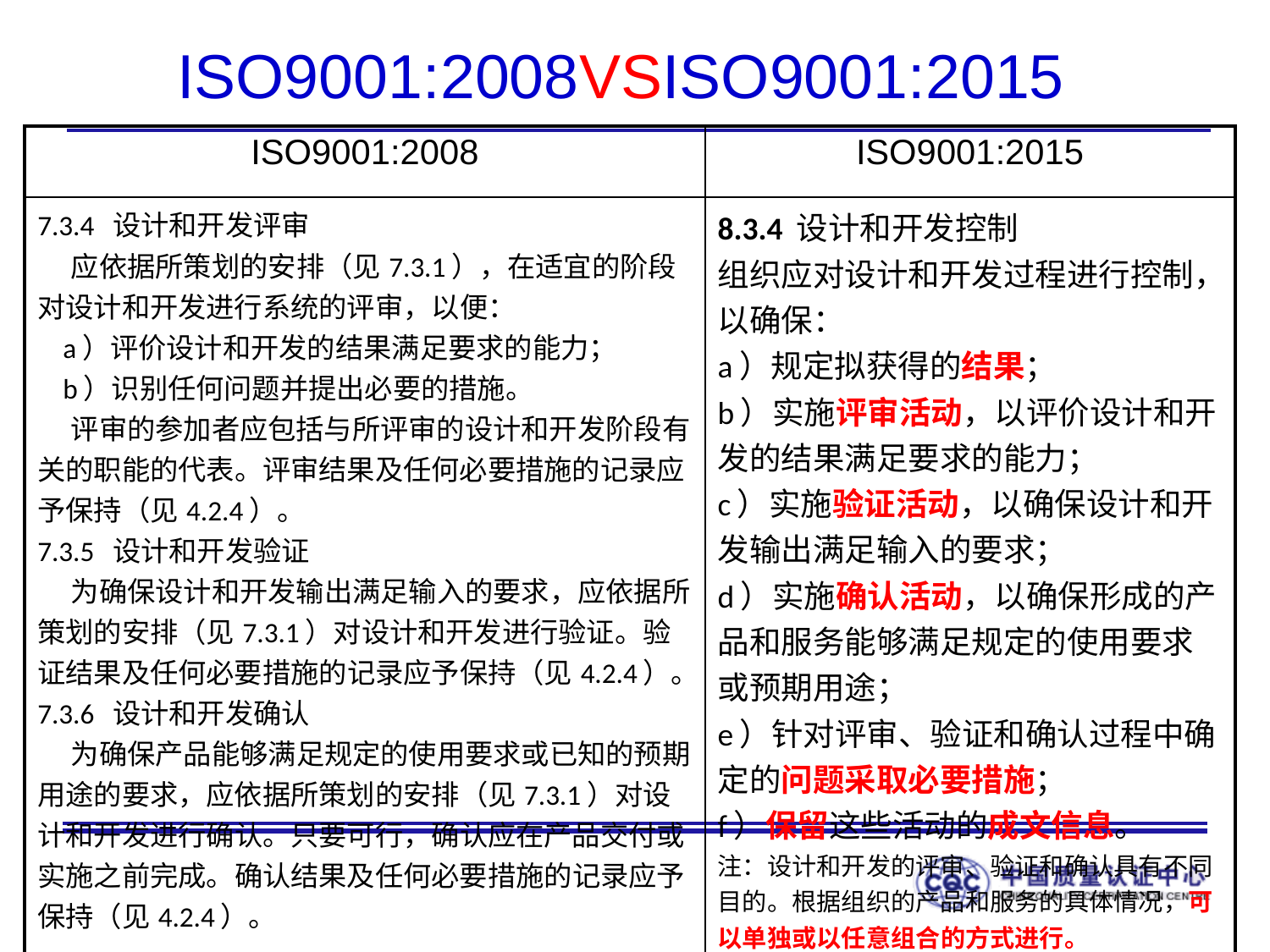

# ISO9001:2008VSISO9001:2015
| ISO9001:2008 | ISO9001:2015 |
| --- | --- |
| 7.3.4 设计和开发评审 应依据所策划的安排（见7.3.1），在适宜的阶段对设计和开发进行系统的评审，以便： a）评价设计和开发的结果满足要求的能力； b）识别任何问题并提出必要的措施。 评审的参加者应包括与所评审的设计和开发阶段有关的职能的代表。评审结果及任何必要措施的记录应予保持（见4.2.4）。 7.3.5 设计和开发验证 为确保设计和开发输出满足输入的要求，应依据所策划的安排（见7.3.1）对设计和开发进行验证。验证结果及任何必要措施的记录应予保持（见4.2.4）。 7.3.6 设计和开发确认 为确保产品能够满足规定的使用要求或已知的预期用途的要求，应依据所策划的安排（见7.3.1）对设计和开发进行确认。只要可行，确认应在产品交付或实施之前完成。确认结果及任何必要措施的记录应予保持（见4.2.4）。 | 8.3.4 设计和开发控制 组织应对设计和开发过程进行控制，以确保： a）规定拟获得的结果； b）实施评审活动，以评价设计和开发的结果满足要求的能力； c）实施验证活动，以确保设计和开发输出满足输入的要求； d）实施确认活动，以确保形成的产品和服务能够满足规定的使用要求或预期用途； e）针对评审、验证和确认过程中确定的问题采取必要措施； f）保留这些活动的成文信息。 注：设计和开发的评审、验证和确认具有不同目的。根据组织的产品和服务的具体情况，可以单独或以任意组合的方式进行。 |
181